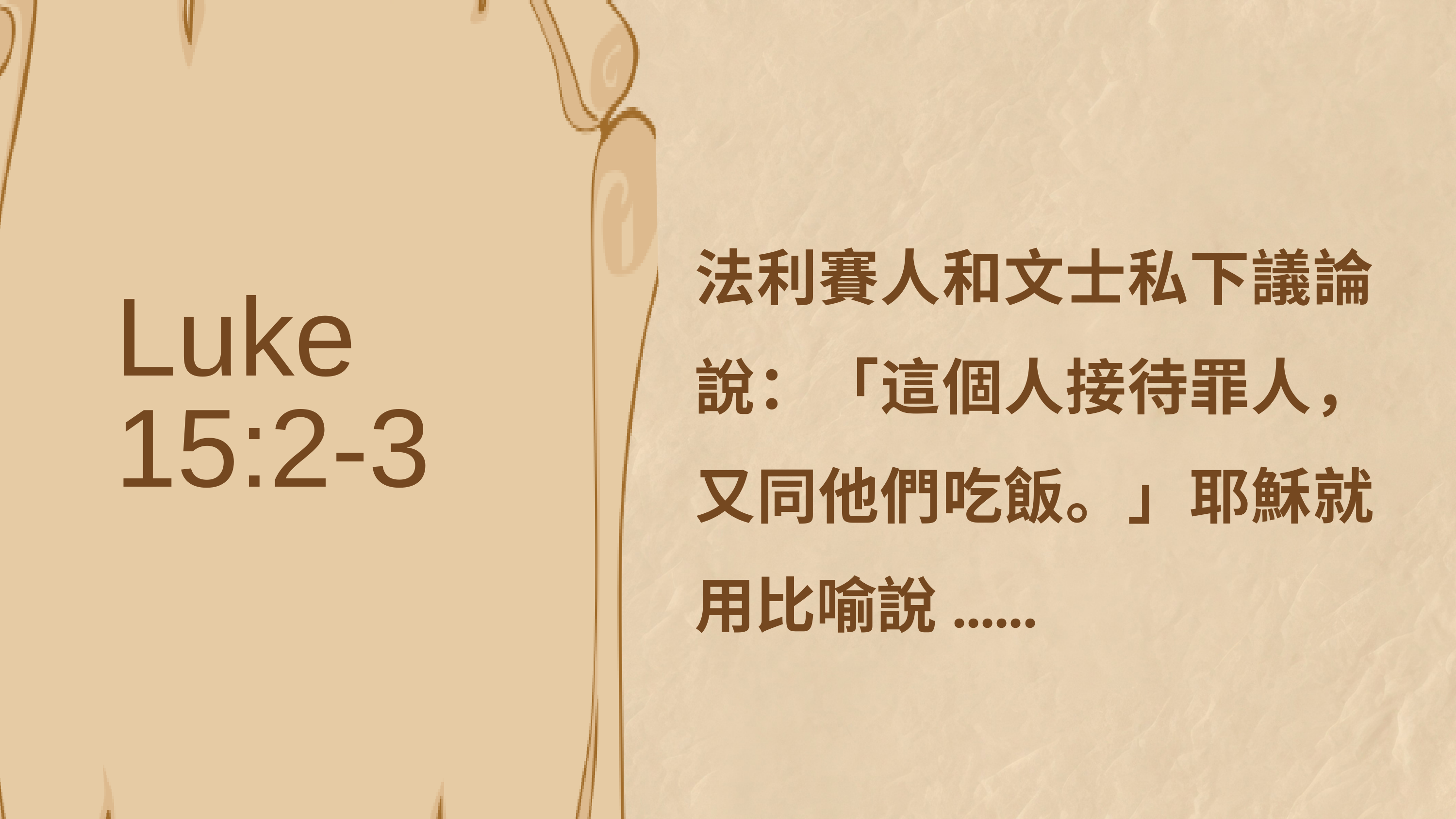

法利賽人和文士私下議論說：「這個人接待罪人，又同他們吃飯。」耶穌就用比喻說......
Luke
15:2-3